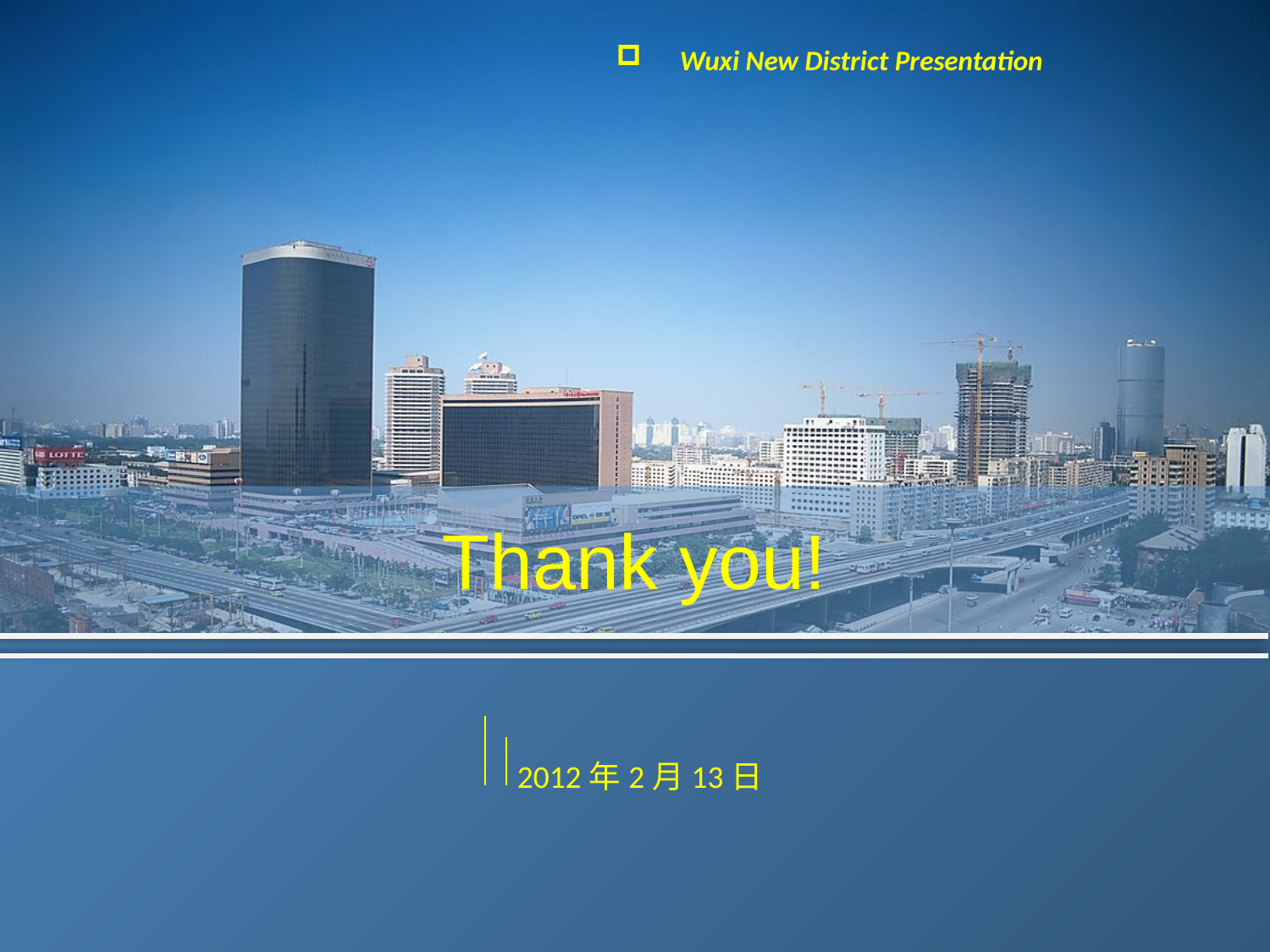

Wuxi New District Presentation

# Thank you!
2012年2月13日